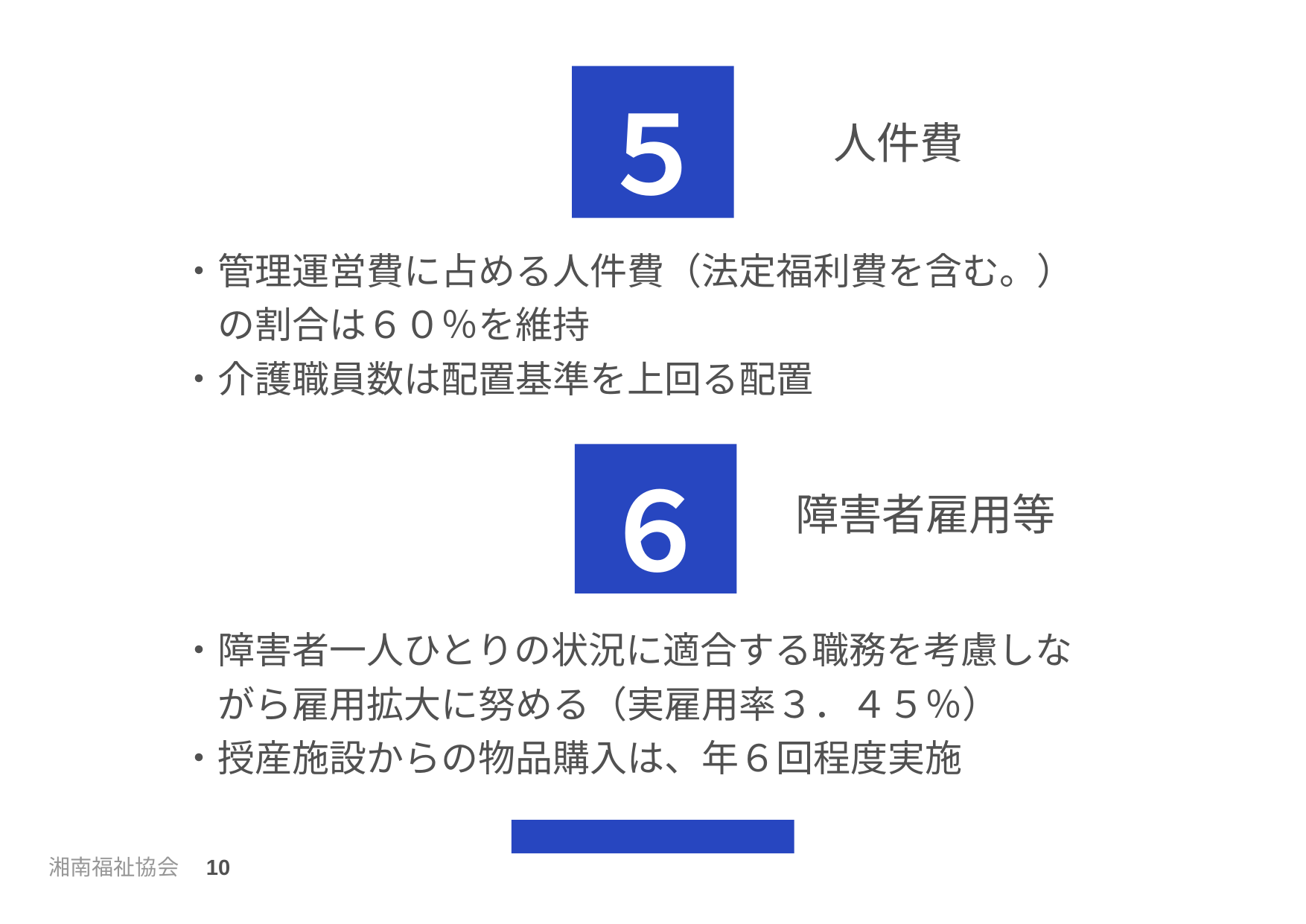

５
人件費
・管理運営費に占める人件費（法定福利費を含む。）
　の割合は６０％を維持
・介護職員数は配置基準を上回る配置
６
障害者雇用等
・障害者一人ひとりの状況に適合する職務を考慮しな
　がら雇用拡大に努める（実雇用率３．４５％）
・授産施設からの物品購入は、年６回程度実施

湘南福祉協会　10